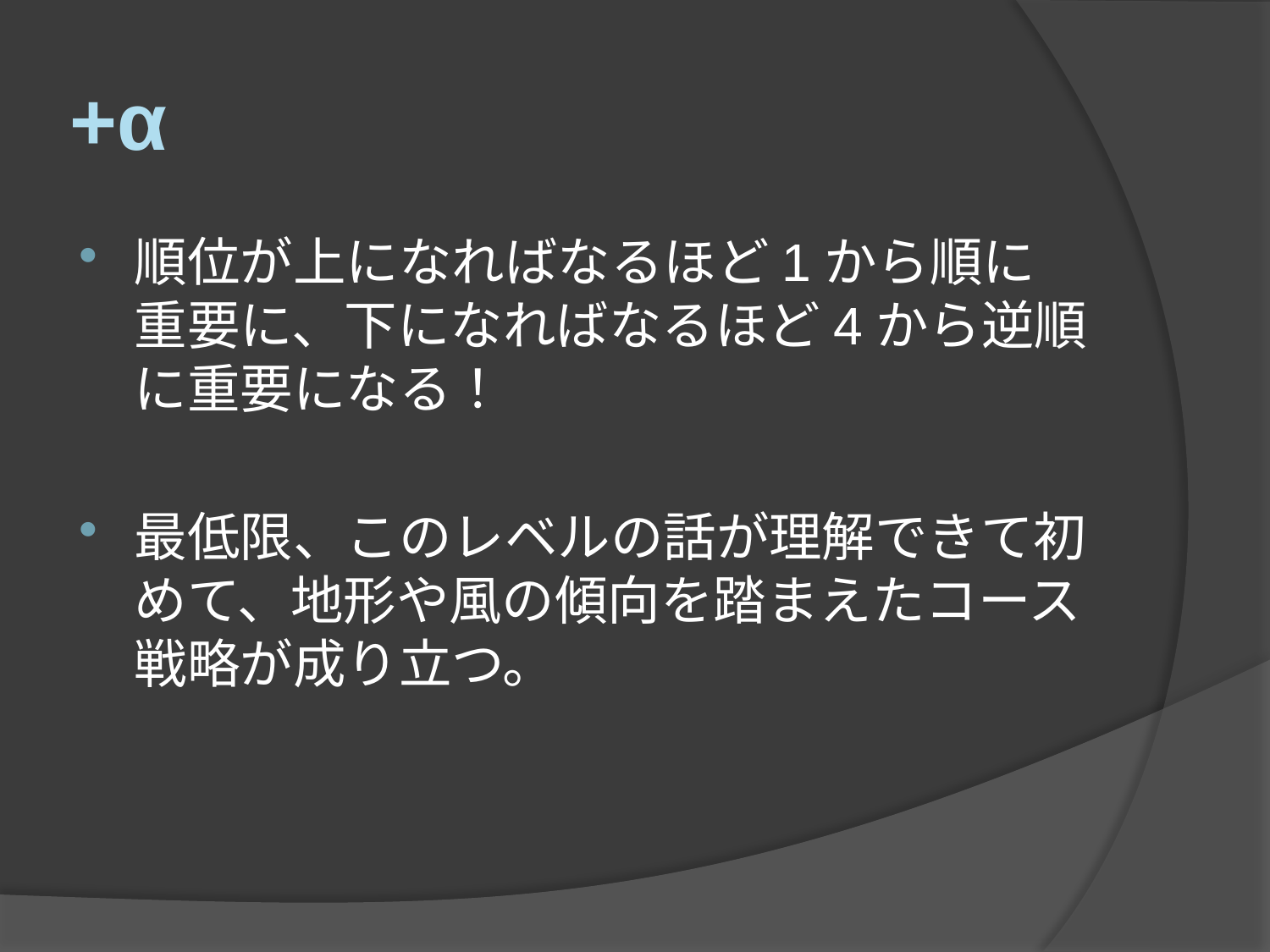

# +α
順位が上になればなるほど1から順に重要に、下になればなるほど4から逆順に重要になる！

最低限、このレベルの話が理解できて初めて、地形や風の傾向を踏まえたコース戦略が成り立つ。